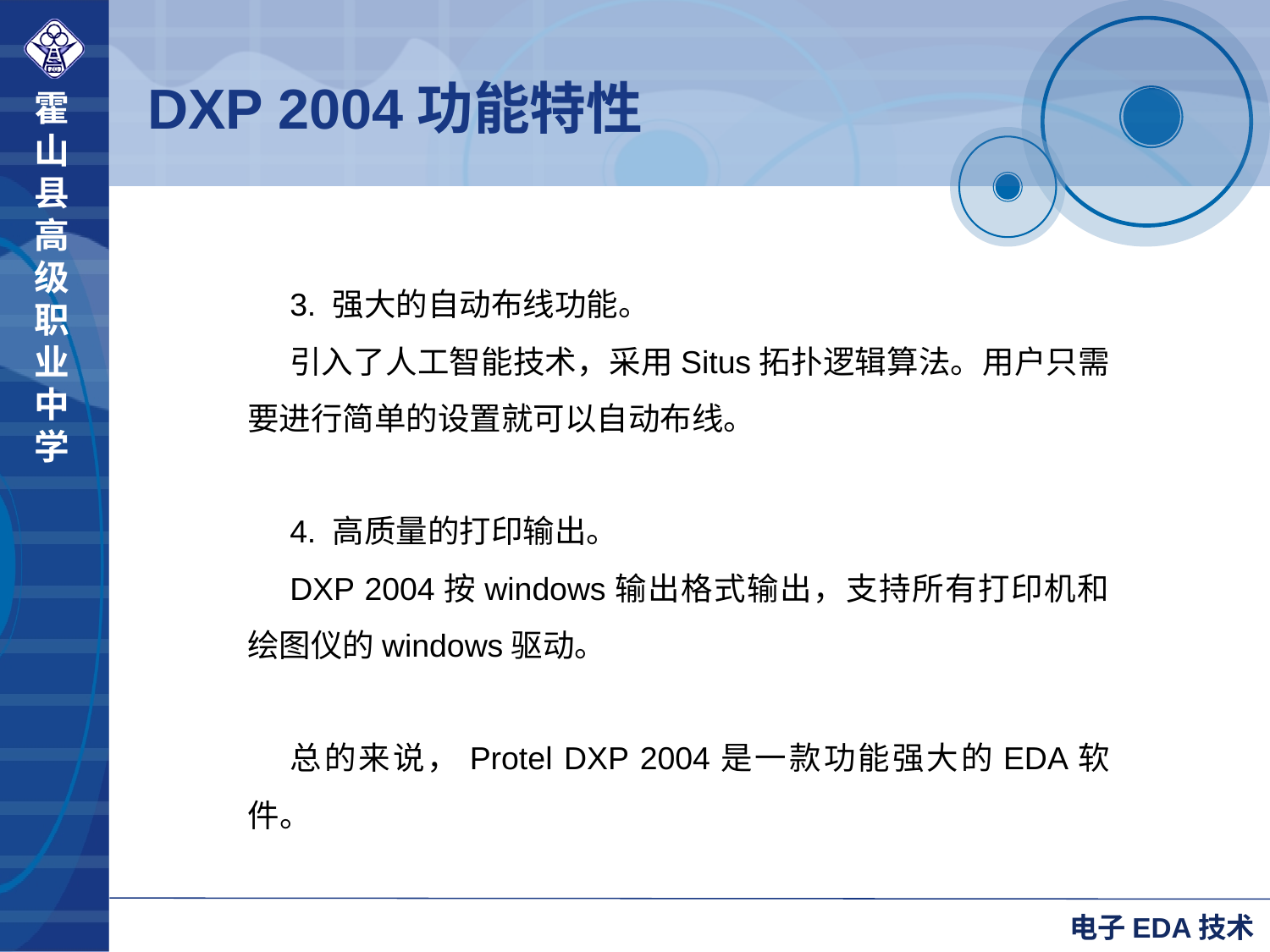

DXP 2004功能特性
3. 强大的自动布线功能。
引入了人工智能技术，采用Situs拓扑逻辑算法。用户只需要进行简单的设置就可以自动布线。
4. 高质量的打印输出。
DXP 2004按windows输出格式输出，支持所有打印机和绘图仪的windows驱动。
总的来说，Protel DXP 2004是一款功能强大的EDA软件。